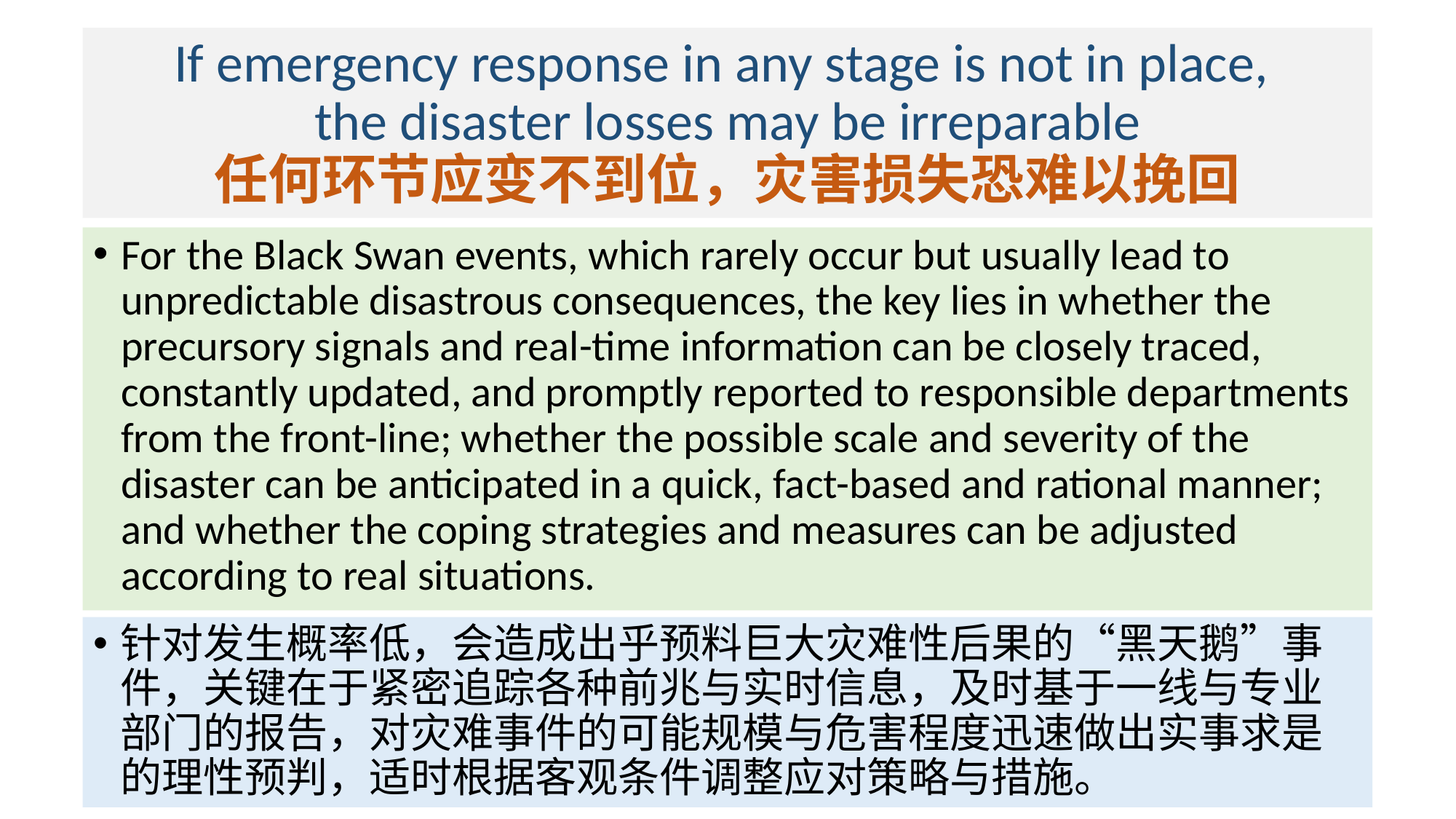

# If emergency response in any stage is not in place, the disaster losses may be irreparable 任何环节应变不到位，灾害损失恐难以挽回
For the Black Swan events, which rarely occur but usually lead to unpredictable disastrous consequences, the key lies in whether the precursory signals and real-time information can be closely traced, constantly updated, and promptly reported to responsible departments from the front-line; whether the possible scale and severity of the disaster can be anticipated in a quick, fact-based and rational manner; and whether the coping strategies and measures can be adjusted according to real situations.
针对发生概率低，会造成出乎预料巨大灾难性后果的“黑天鹅”事件，关键在于紧密追踪各种前兆与实时信息，及时基于一线与专业部门的报告，对灾难事件的可能规模与危害程度迅速做出实事求是的理性预判，适时根据客观条件调整应对策略与措施。